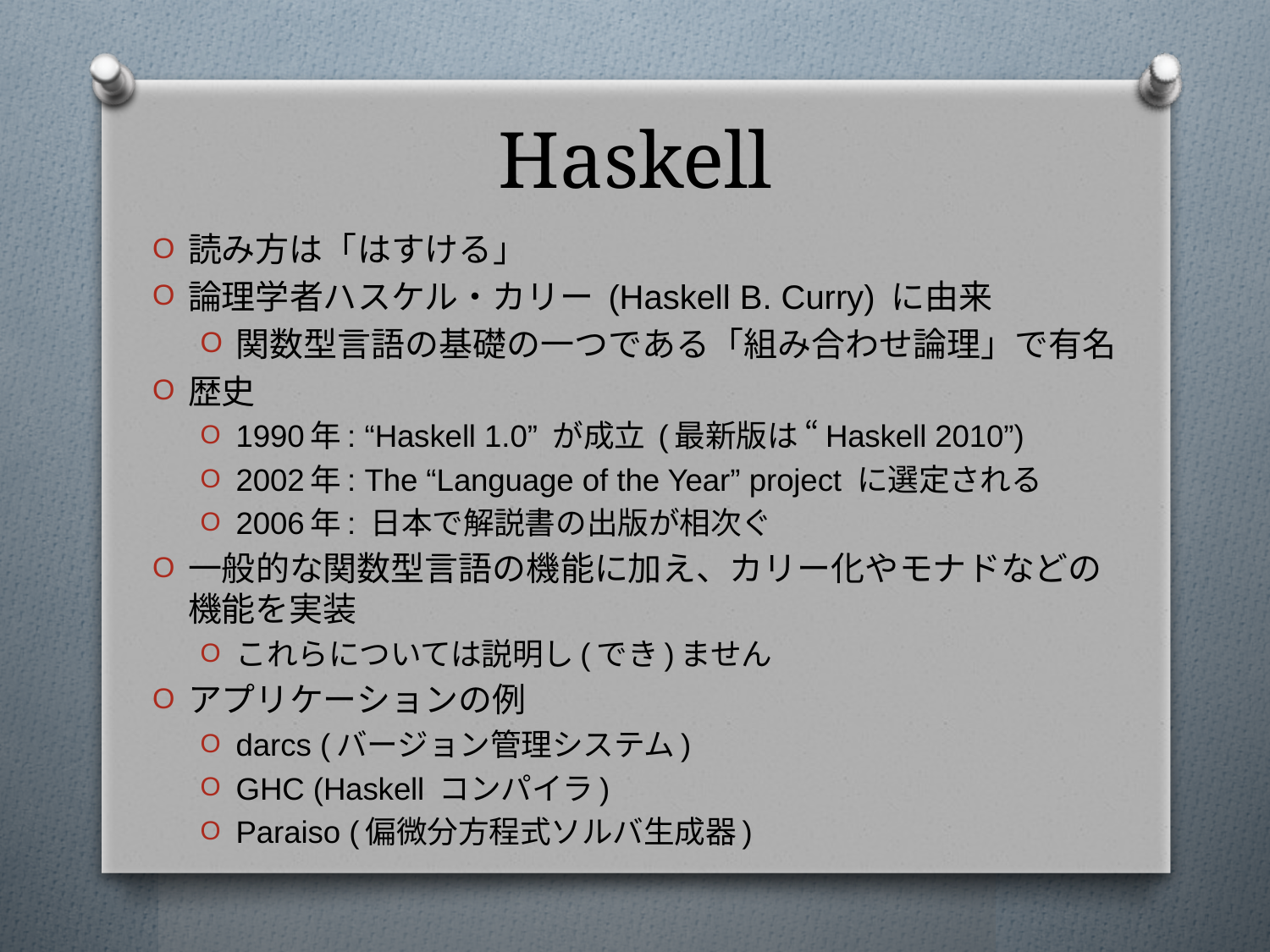

# Haskell
読み方は「はすける」
論理学者ハスケル・カリー (Haskell B. Curry) に由来
関数型言語の基礎の一つである「組み合わせ論理」で有名
歴史
1990年: “Haskell 1.0” が成立 (最新版は “Haskell 2010”)
2002年: The “Language of the Year” project に選定される
2006年: 日本で解説書の出版が相次ぐ
一般的な関数型言語の機能に加え、カリー化やモナドなどの機能を実装
これらについては説明し(でき)ません
アプリケーションの例
darcs (バージョン管理システム)
GHC (Haskell コンパイラ)
Paraiso (偏微分方程式ソルバ生成器)